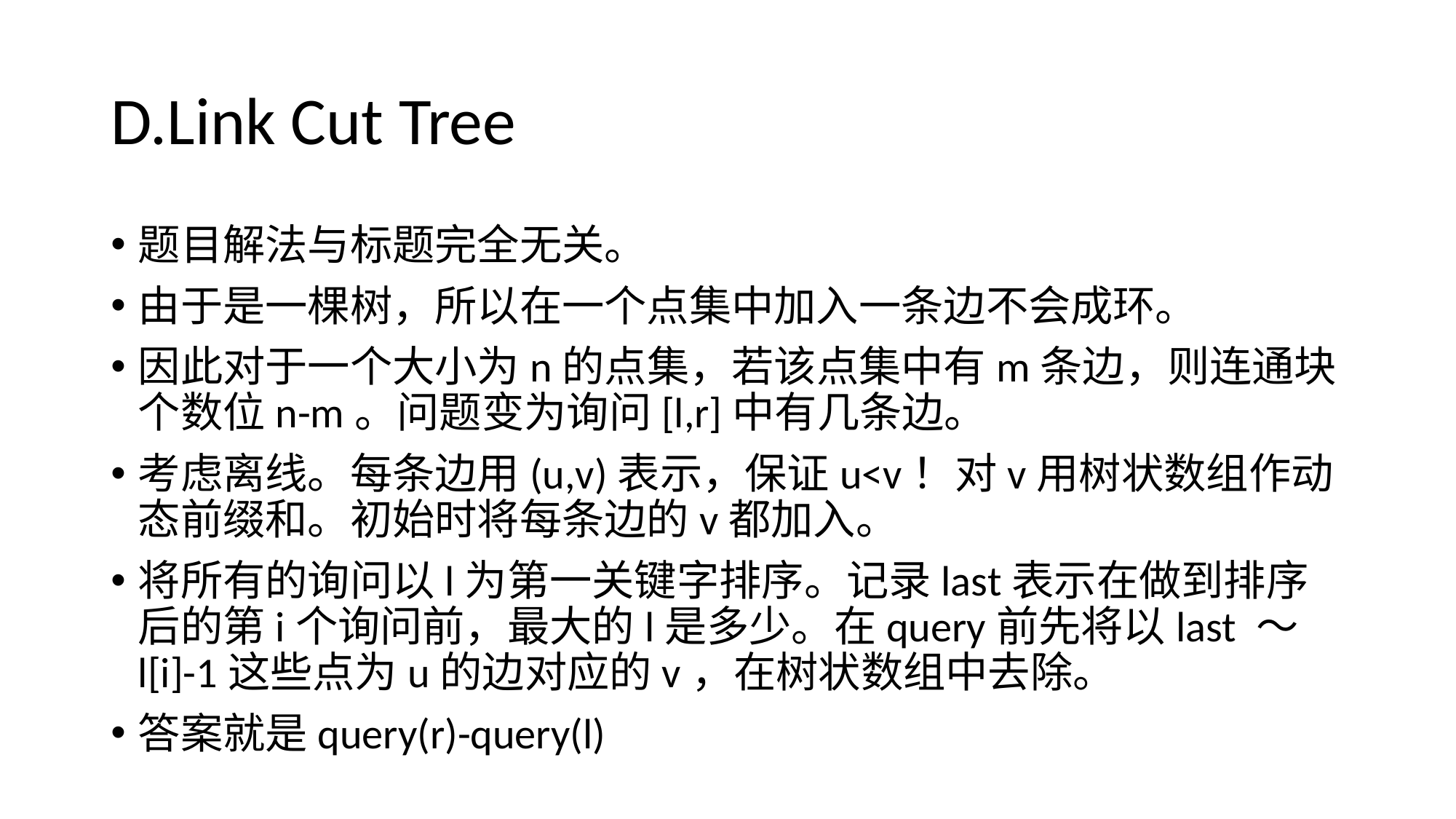

# D.Link Cut Tree
题目解法与标题完全无关。
由于是一棵树，所以在一个点集中加入一条边不会成环。
因此对于一个大小为n的点集，若该点集中有m条边，则连通块个数位n-m。问题变为询问[l,r]中有几条边。
考虑离线。每条边用(u,v)表示，保证u<v！对v用树状数组作动态前缀和。初始时将每条边的v都加入。
将所有的询问以l为第一关键字排序。记录last表示在做到排序后的第i个询问前，最大的l是多少。在query前先将以last ～ l[i]-1这些点为u的边对应的v，在树状数组中去除。
答案就是query(r)-query(l)